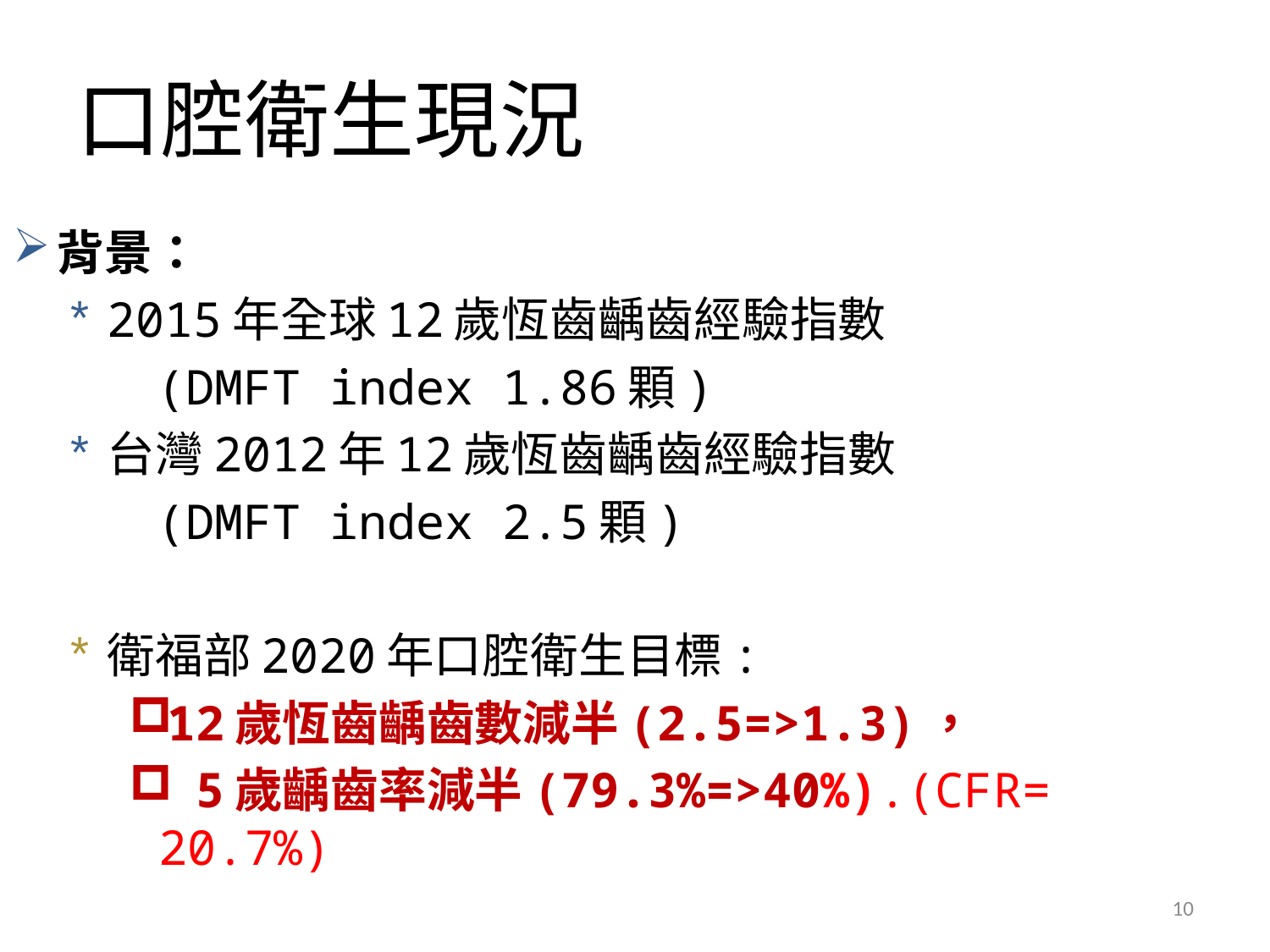

# 口腔衛生現況
背景：
2015年全球12歲恆齒齲齒經驗指數
   (DMFT index 1.86顆)
台灣2012年12歲恆齒齲齒經驗指數
   (DMFT index 2.5顆)

衛福部2020年口腔衛生目標:
12歲恆齒齲齒數減半(2.5=>1.3)，
 5歲齲齒率減半(79.3%=>40%).(CFR= 20.7%)

10